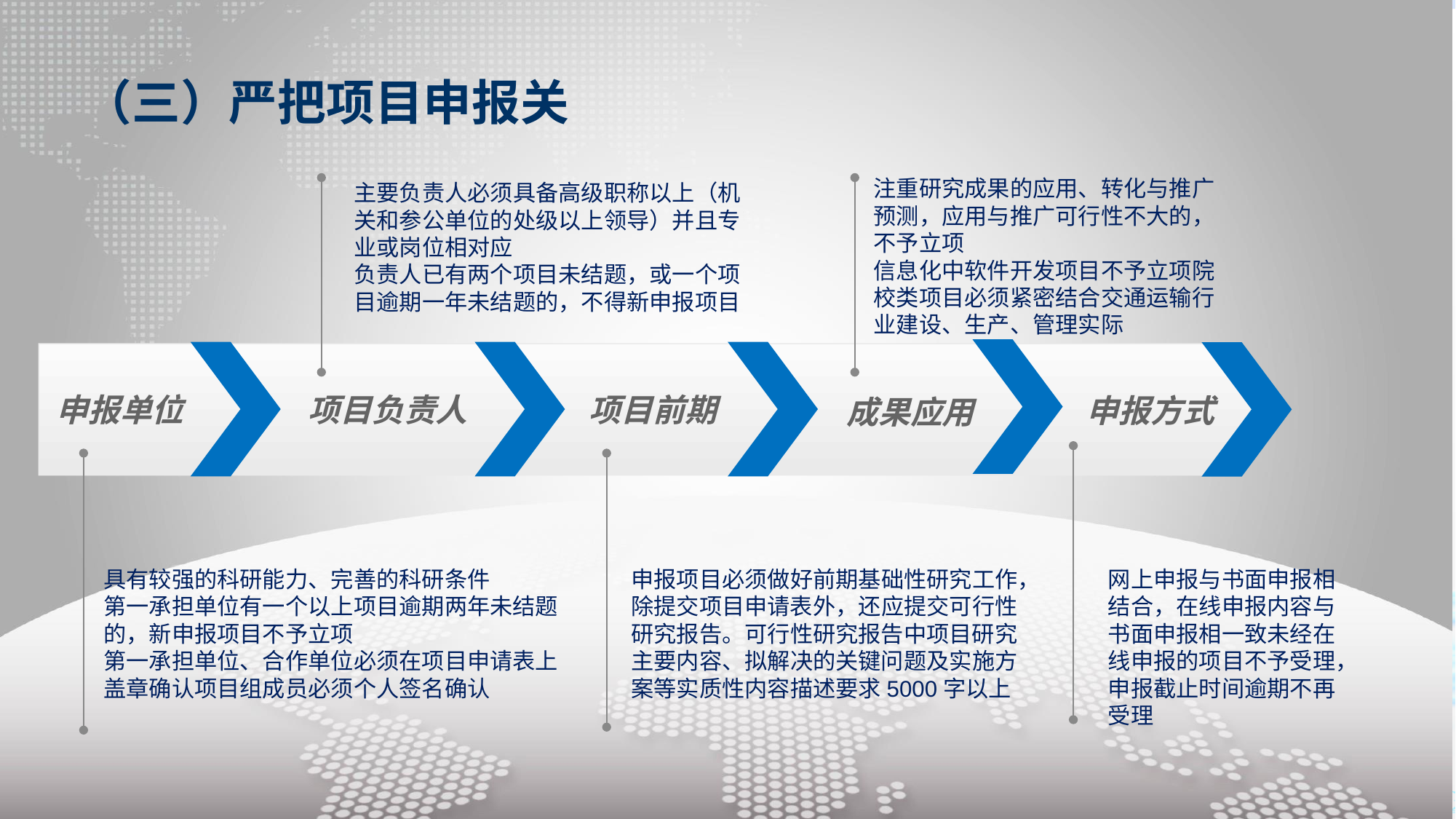

# （三）严把项目申报关

注重研究成果的应用、转化与推广预测，应用与推广可行性不大的，不予立项
信息化中软件开发项目不予立项院校类项目必须紧密结合交通运输行业建设、生产、管理实际
主要负责人必须具备高级职称以上（机关和参公单位的处级以上领导）并且专业或岗位相对应
负责人已有两个项目未结题，或一个项目逾期一年未结题的，不得新申报项目

申报单位
项目负责人
项目前期
申报方式
成果应用

具有较强的科研能力、完善的科研条件
第一承担单位有一个以上项目逾期两年未结题的，新申报项目不予立项
第一承担单位、合作单位必须在项目申请表上盖章确认项目组成员必须个人签名确认
申报项目必须做好前期基础性研究工作，除提交项目申请表外，还应提交可行性研究报告。可行性研究报告中项目研究主要内容、拟解决的关键问题及实施方案等实质性内容描述要求5000字以上
网上申报与书面申报相结合，在线申报内容与书面申报相一致未经在线申报的项目不予受理，申报截止时间逾期不再受理